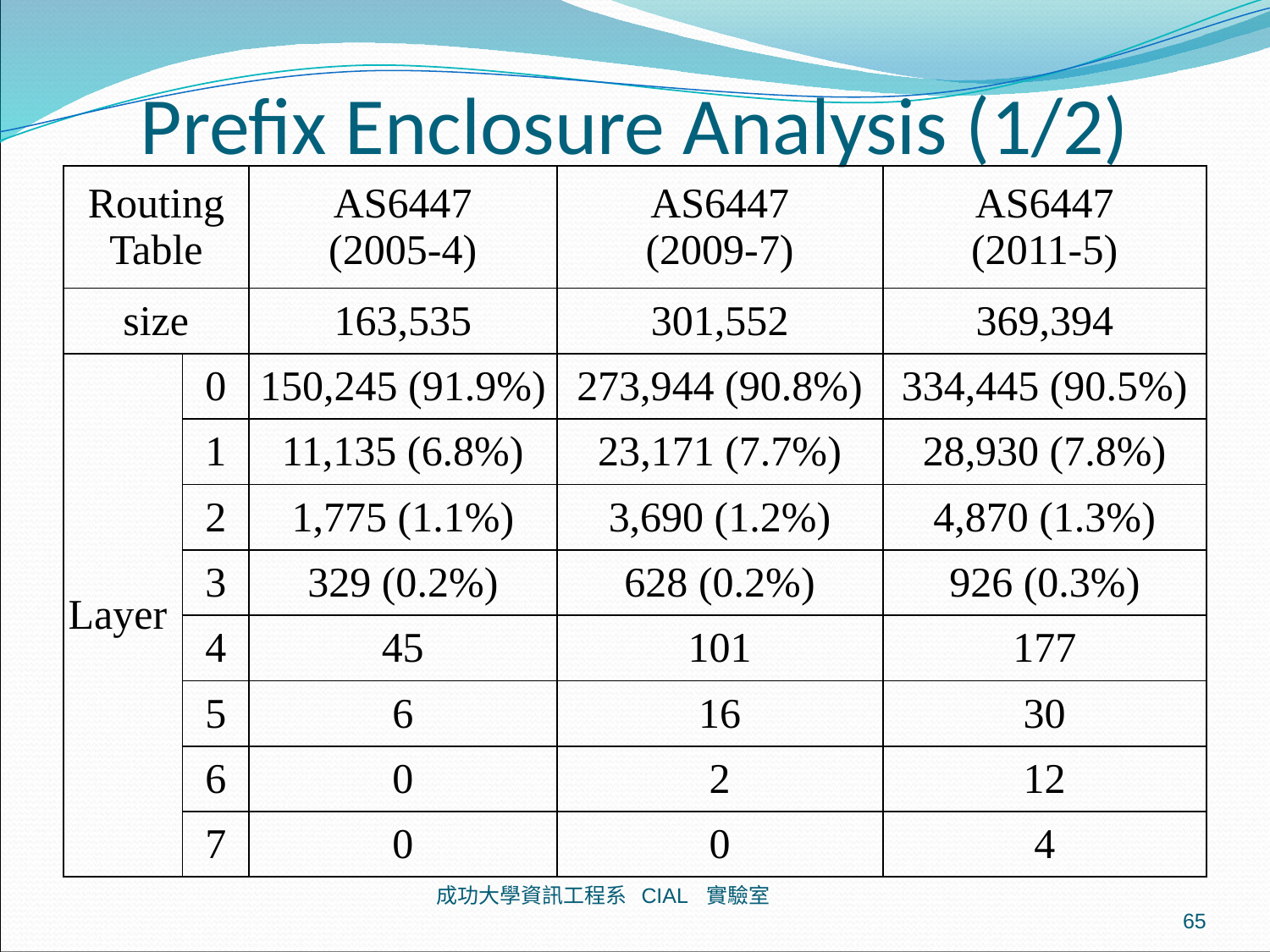

# Prefix Enclosure Analysis (1/2)
| Routing Table |  | AS6447 (2005-4) | AS6447 (2009-7) | AS6447 (2011-5) |
| --- | --- | --- | --- | --- |
| size |  | 163,535 | 301,552 | 369,394 |
| Layer | 0 | 150,245 (91.9%) | 273,944 (90.8%) | 334,445 (90.5%) |
|  | 1 | 11,135 (6.8%) | 23,171 (7.7%) | 28,930 (7.8%) |
|  | 2 | 1,775 (1.1%) | 3,690 (1.2%) | 4,870 (1.3%) |
|  | 3 | 329 (0.2%) | 628 (0.2%) | 926 (0.3%) |
|  | 4 | 45 | 101 | 177 |
|  | 5 | 6 | 16 | 30 |
|  | 6 | 0 | 2 | 12 |
|  | 7 | 0 | 0 | 4 |
成功大學資訊工程系  CIAL 實驗室

65